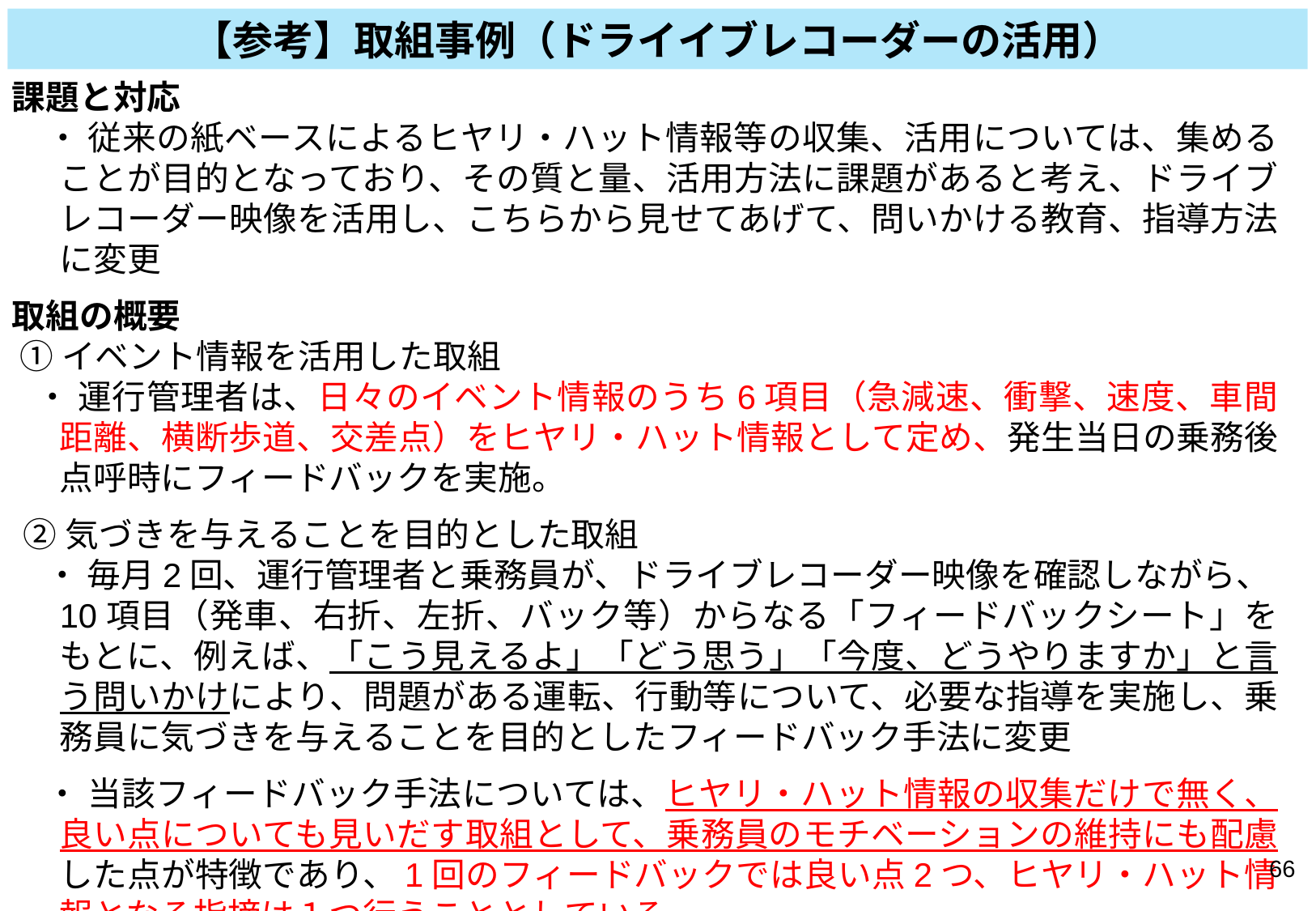

【参考】取組事例（ドライイブレコーダーの活用）
課題と対応
　・ 従来の紙ベースによるヒヤリ・ハット情報等の収集、活用については、集めることが目的となっており、その質と量、活用方法に課題があると考え、ドライブレコーダー映像を活用し、こちらから見せてあげて、問いかける教育、指導方法に変更

取組の概要
 ①イベント情報を活用した取組
・ 運行管理者は、日々のイベント情報のうち6項目（急減速、衝撃、速度、車間距離、横断歩道、交差点）をヒヤリ・ハット情報として定め、発生当日の乗務後点呼時にフィードバックを実施。

②気づきを与えることを目的とした取組
　・ 毎月2回、運行管理者と乗務員が、ドライブレコーダー映像を確認しながら、10項目（発車、右折、左折、バック等）からなる「フィードバックシート」をもとに、例えば、「こう見えるよ」「どう思う」「今度、どうやりますか」と言う問いかけにより、問題がある運転、行動等について、必要な指導を実施し、乗務員に気づきを与えることを目的としたフィードバック手法に変更

　・ 当該フィードバック手法については、ヒヤリ・ハット情報の収集だけで無く、良い点についても見いだす取組として、乗務員のモチベーションの維持にも配慮した点が特徴であり、1回のフィードバックでは良い点2つ、ヒヤリ・ハット情報となる指摘は１つ行うこととしている。

66